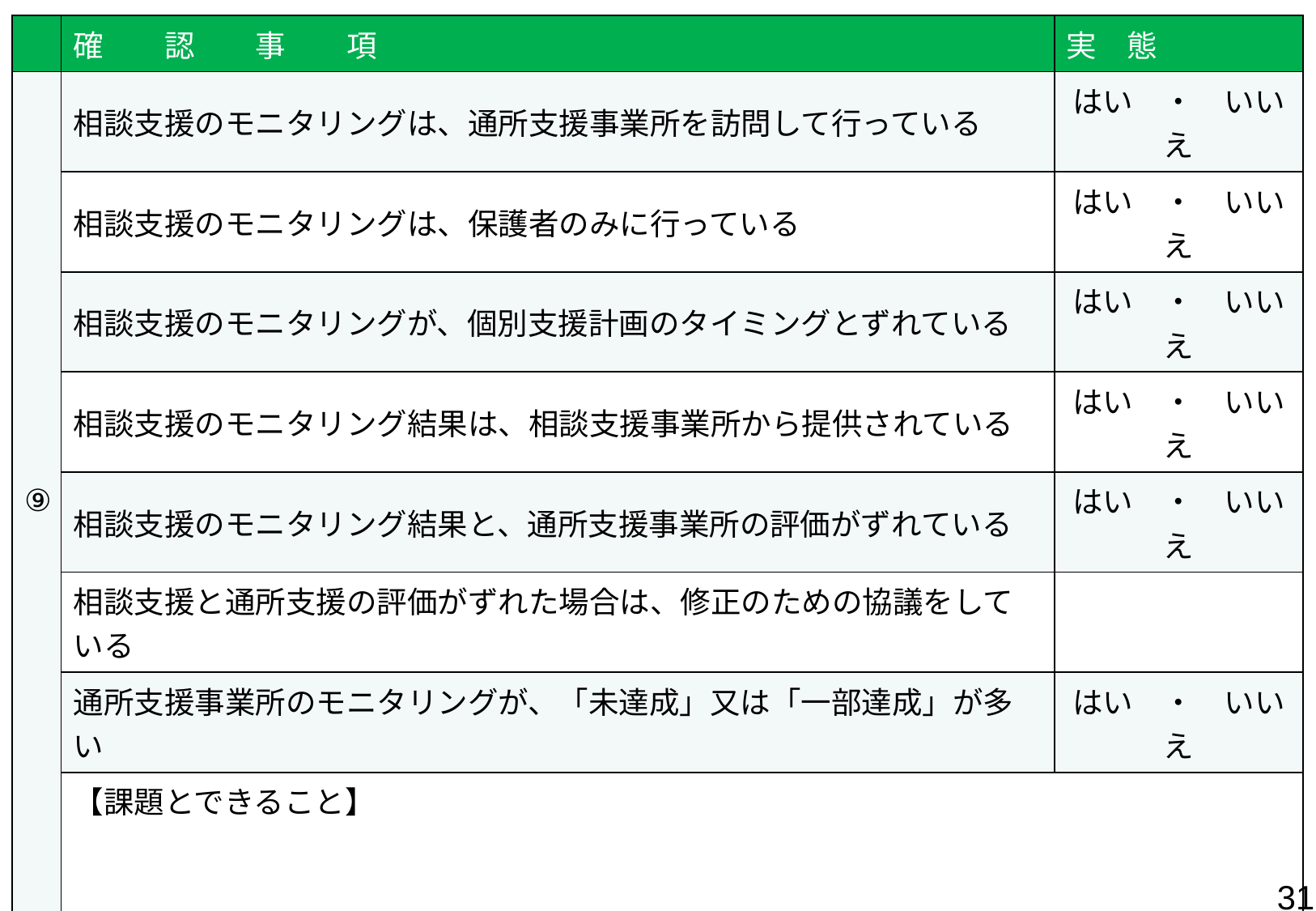

|  | 確　　認　　事　　項 | 実　態 |
| --- | --- | --- |
| ⑨ | 相談支援のモニタリングは、通所支援事業所を訪問して行っている | はい　・　いいえ |
|  | 相談支援のモニタリングは、保護者のみに行っている | はい　・　いいえ |
|  | 相談支援のモニタリングが、個別支援計画のタイミングとずれている | はい　・　いいえ |
|  | 相談支援のモニタリング結果は、相談支援事業所から提供されている | はい　・　いいえ |
|  | 相談支援のモニタリング結果と、通所支援事業所の評価がずれている | はい　・　いいえ |
|  | 相談支援と通所支援の評価がずれた場合は、修正のための協議をしている |  |
|  | 通所支援事業所のモニタリングが、「未達成」又は「一部達成」が多い | はい　・　いいえ |
|  | 【課題とできること】 |  |
| ⑩ | 障害児通所支援利用計画の見直しの際には、再アセスメントを行っている | はい　・　いいえ |
|  | 利用計画や個別支援計画の見直しの際には、ズレを修正するようにしている | はい　・　いいえ |
|  | 個別支援計画の見直しでは、支援目標や内容が継続することが多い | はい　・　いいえ |
|  | 終了や移行を念頭に置いて、利用計画や個別支援計画を見直している | はい　・　いいえ |
|  | 【課題とできること】 |  |
31